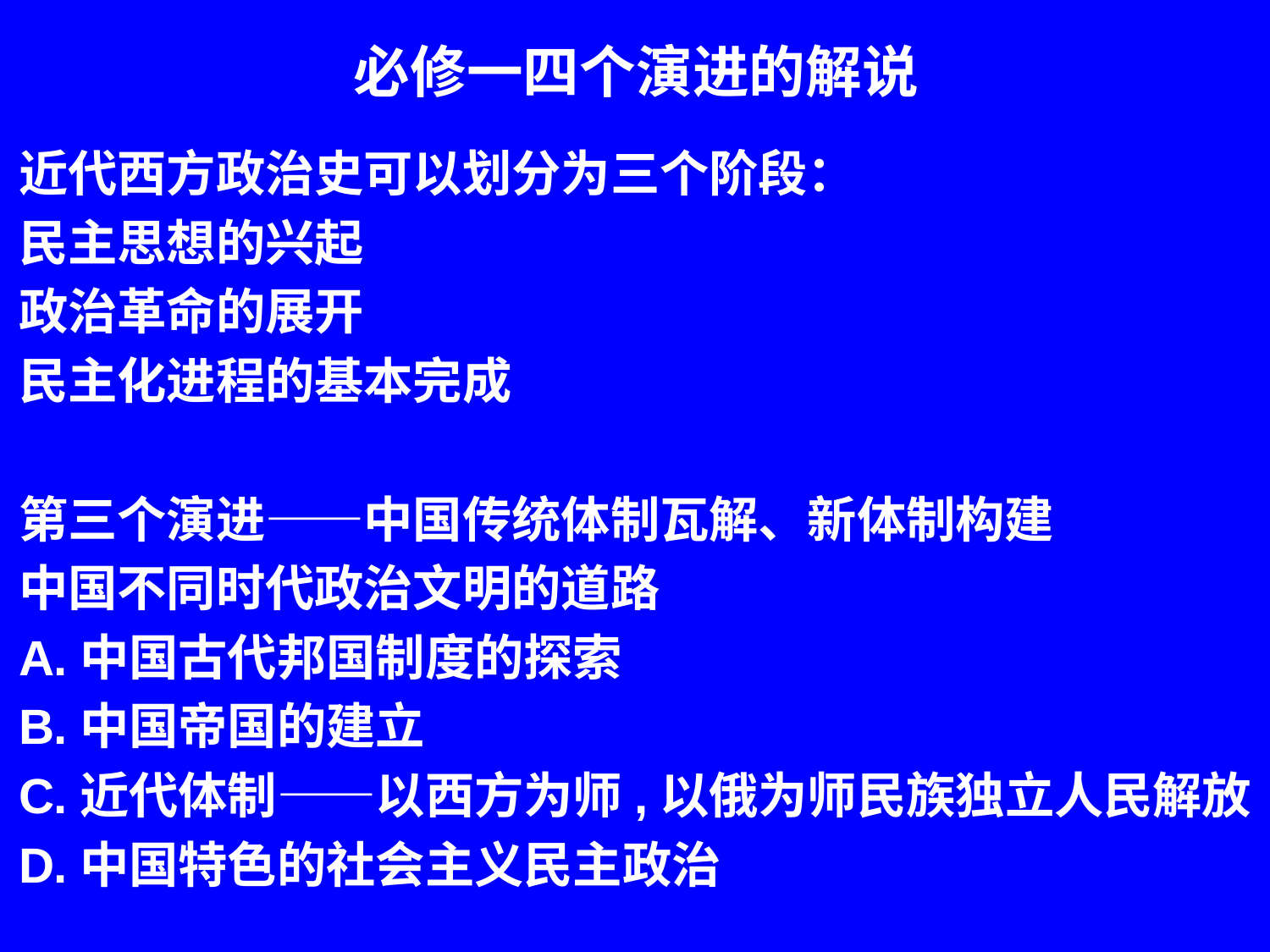

# 必修一四个演进的解说
近代西方政治史可以划分为三个阶段：
民主思想的兴起
政治革命的展开
民主化进程的基本完成

第三个演进——中国传统体制瓦解、新体制构建
中国不同时代政治文明的道路
A.中国古代邦国制度的探索
B.中国帝国的建立
C.近代体制——以西方为师,以俄为师民族独立人民解放
D.中国特色的社会主义民主政治